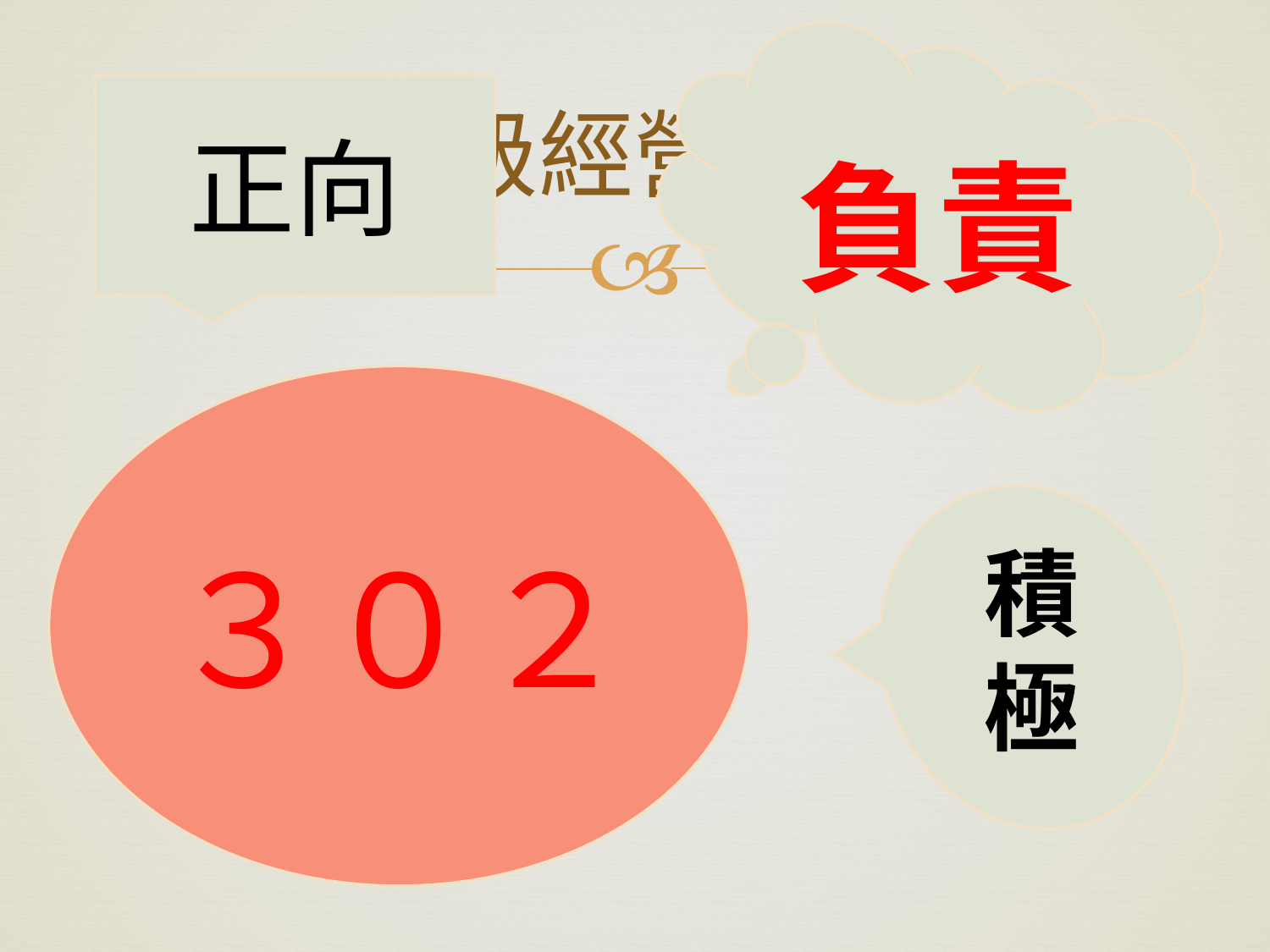

正向
# 班級經營理念
負責
３０２

積
極